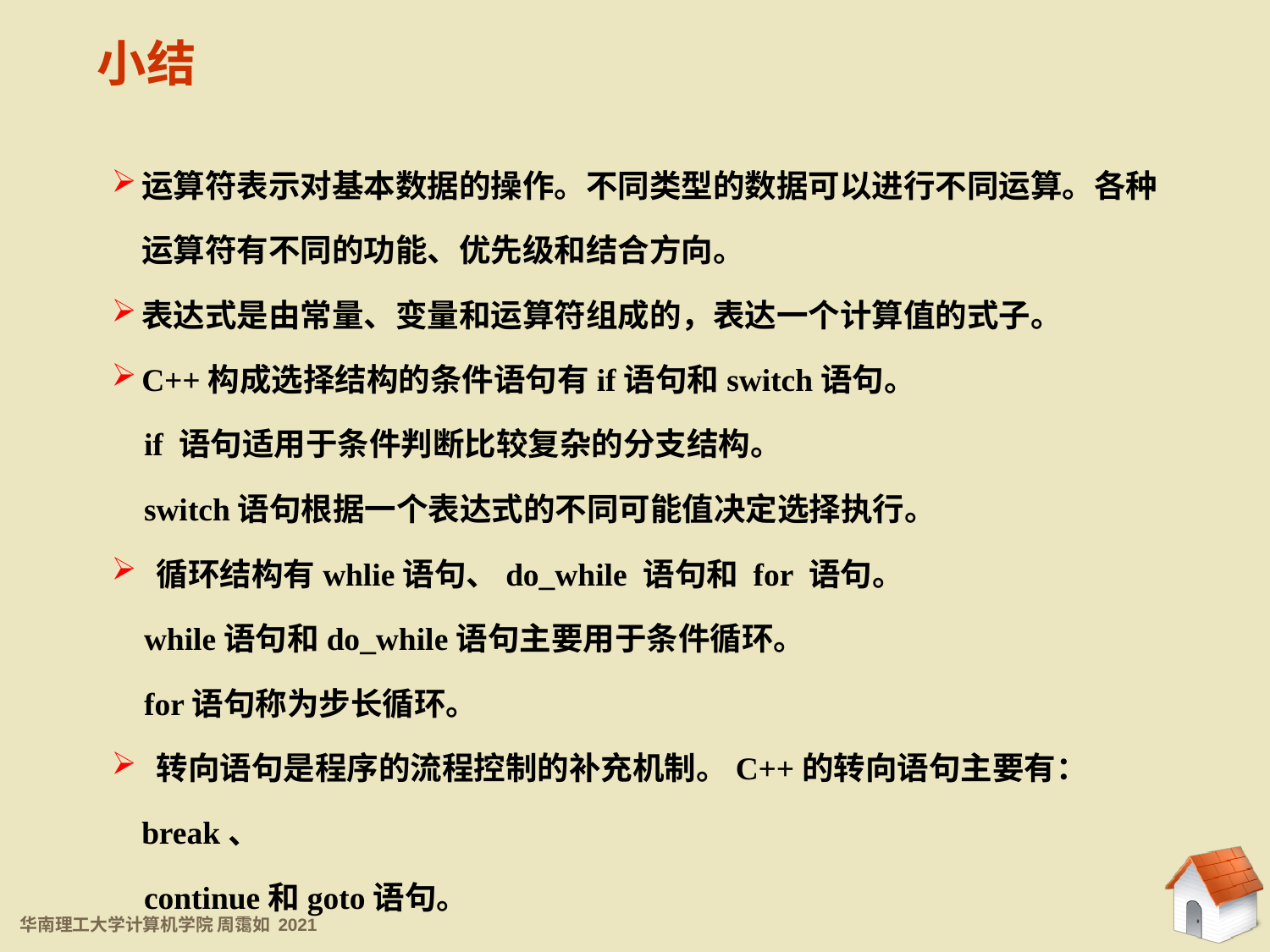

小结
运算符表示对基本数据的操作。不同类型的数据可以进行不同运算。各种运算符有不同的功能、优先级和结合方向。
表达式是由常量、变量和运算符组成的，表达一个计算值的式子。
C++构成选择结构的条件语句有if语句和switch语句。
    if 语句适用于条件判断比较复杂的分支结构。
    switch语句根据一个表达式的不同可能值决定选择执行。
 循环结构有whlie语句、do_while 语句和 for 语句。
    while语句和do_while语句主要用于条件循环。
    for语句称为步长循环。
 转向语句是程序的流程控制的补充机制。C++的转向语句主要有：break、
    continue和goto语句。